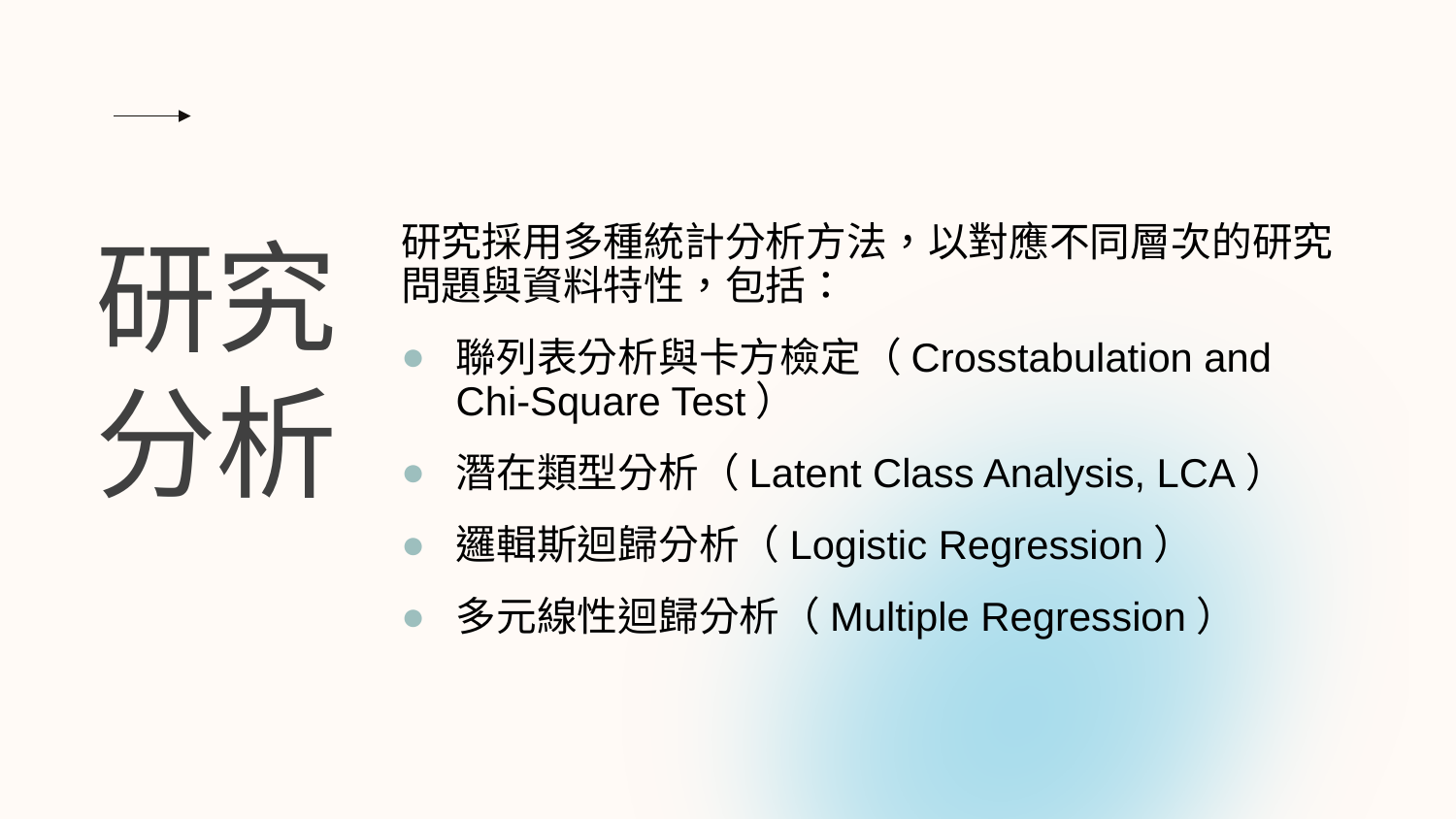

# 研究分析
研究採用多種統計分析方法，以對應不同層次的研究問題與資料特性，包括：
聯列表分析與卡方檢定（Crosstabulation and Chi-Square Test）
潛在類型分析（Latent Class Analysis, LCA）
邏輯斯迴歸分析（Logistic Regression）
多元線性迴歸分析（Multiple Regression）